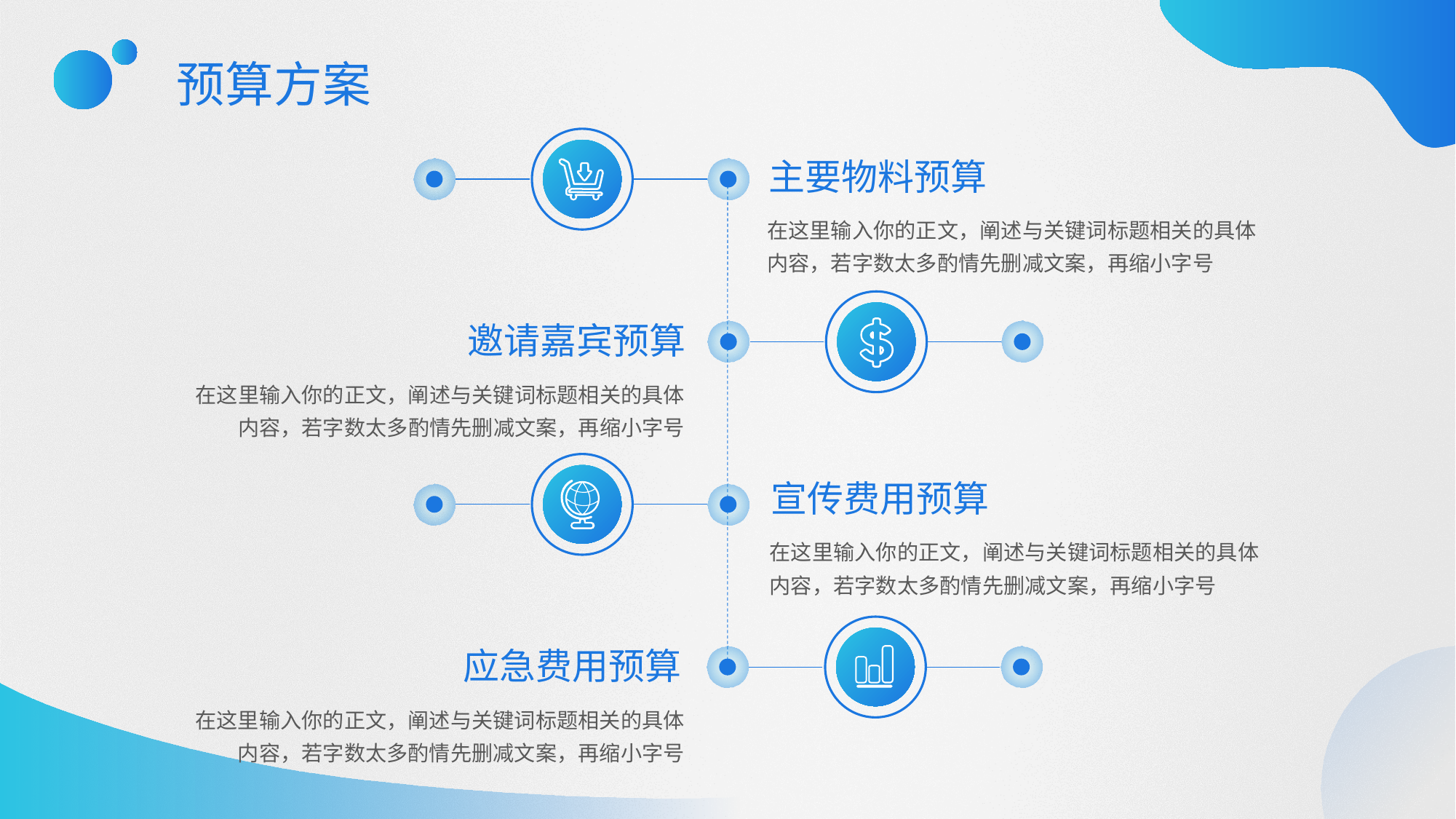

预算方案

主要物料预算

在这里输入你的正文，阐述与关键词标题相关的具体内容，若字数太多酌情先删减文案，再缩小字号

邀请嘉宾预算
在这里输入你的正文，阐述与关键词标题相关的具体内容，若字数太多酌情先删减文案，再缩小字号

宣传费用预算

在这里输入你的正文，阐述与关键词标题相关的具体内容，若字数太多酌情先删减文案，再缩小字号

应急费用预算

在这里输入你的正文，阐述与关键词标题相关的具体内容，若字数太多酌情先删减文案，再缩小字号